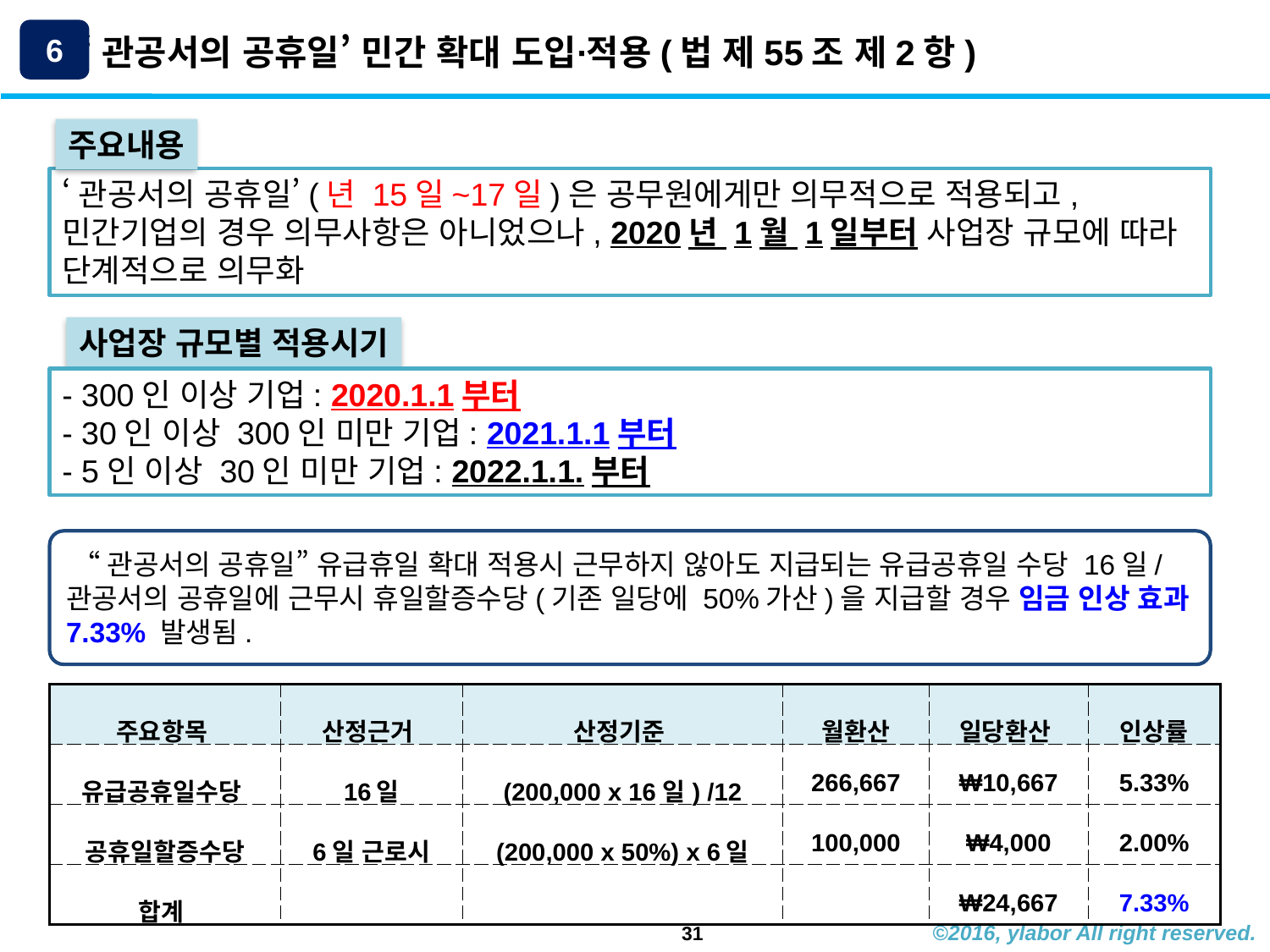

6
‘관공서의 공휴일’ 민간 확대 도입∙적용(법 제55조 제2항)
주요내용
‘관공서의 공휴일’(년 15일~17일)은 공무원에게만 의무적으로 적용되고, 민간기업의 경우 의무사항은 아니었으나, 2020년 1월 1일부터 사업장 규모에 따라 단계적으로 의무화
사업장 규모별 적용시기
- 300인 이상 기업: 2020.1.1부터
- 30인 이상 300인 미만 기업: 2021.1.1부터
- 5인 이상 30인 미만 기업: 2022.1.1.부터
 “관공서의 공휴일” 유급휴일 확대 적용시 근무하지 않아도 지급되는 유급공휴일 수당 16일/ 관공서의 공휴일에 근무시 휴일할증수당(기존 일당에 50%가산)을 지급할 경우 임금 인상 효과 7.33% 발생됨.
| 주요항목 | 산정근거 | 산정기준 | 월환산 | 일당환산 | 인상률 |
| --- | --- | --- | --- | --- | --- |
| 유급공휴일수당 | 16일 | (200,000 x 16일) /12 | 266,667 | ₩10,667 | 5.33% |
| 공휴일할증수당 | 6일 근로시 | (200,000 x 50%) x 6일 | 100,000 | ₩4,000 | 2.00% |
| 합계 |  |  |  | ₩24,667 | 7.33% |
31